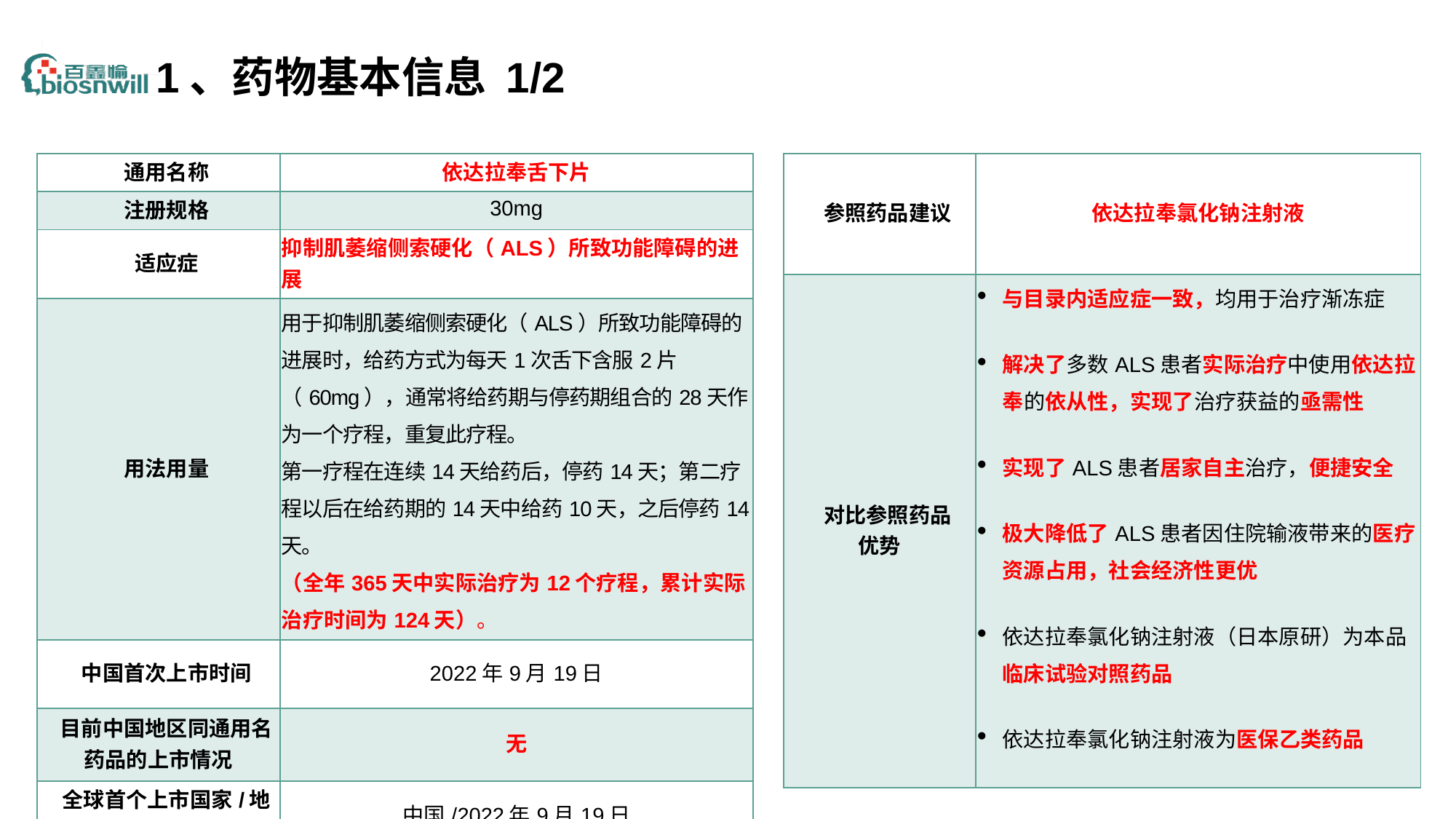

# 1、药物基本信息 1/2
| 通用名称 | 依达拉奉舌下片 |
| --- | --- |
| 注册规格 | 30mg |
| 适应症 | 抑制肌萎缩侧索硬化（ALS）所致功能障碍的进展 |
| 用法用量 | 用于抑制肌萎缩侧索硬化（ALS）所致功能障碍的进展时，给药方式为每天1次舌下含服2片（60mg），通常将给药期与停药期组合的28天作为一个疗程，重复此疗程。 第一疗程在连续14天给药后，停药14天；第二疗程以后在给药期的14天中给药10天，之后停药14天。 （全年365天中实际治疗为12个疗程，累计实际治疗时间为124天）。 |
| 中国首次上市时间 | 2022年9月19日 |
| 目前中国地区同通用名药品的上市情况 | 无 |
| 全球首个上市国家/地区及上市时间 | 中国/2022年9月19日 |
| 是否为 OTC 药品 | 否 |
| 参照药品建议 | 依达拉奉氯化钠注射液 |
| --- | --- |
| 对比参照药品 优势 | 与目录内适应症一致，均用于治疗渐冻症 解决了多数ALS患者实际治疗中使用依达拉奉的依从性，实现了治疗获益的亟需性 实现了ALS患者居家自主治疗，便捷安全 极大降低了ALS患者因住院输液带来的医疗资源占用，社会经济性更优 依达拉奉氯化钠注射液（日本原研）为本品临床试验对照药品 依达拉奉氯化钠注射液为医保乙类药品 |